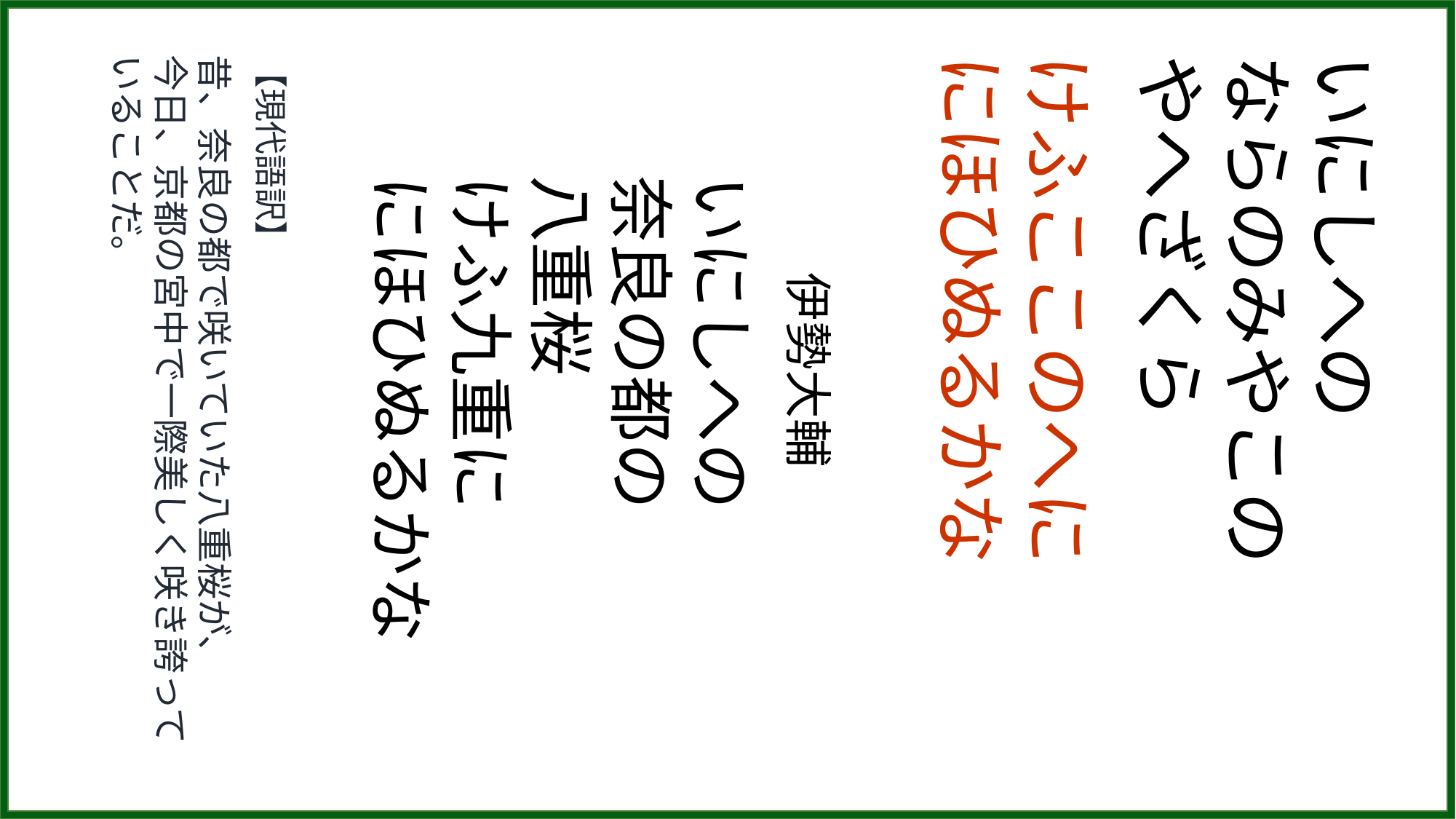

【現代語訳】

昔、奈良の都で咲いていた八重桜が、
今日、京都の宮中で一際美しく咲き誇っていることだ。
　　伊勢大輔

いにしへの
奈良の都の
八重桜
けふ九重に
にほひぬるかな
けふここのへに
にほひぬるかな
いにしへの
ならのみやこの
やへざくら